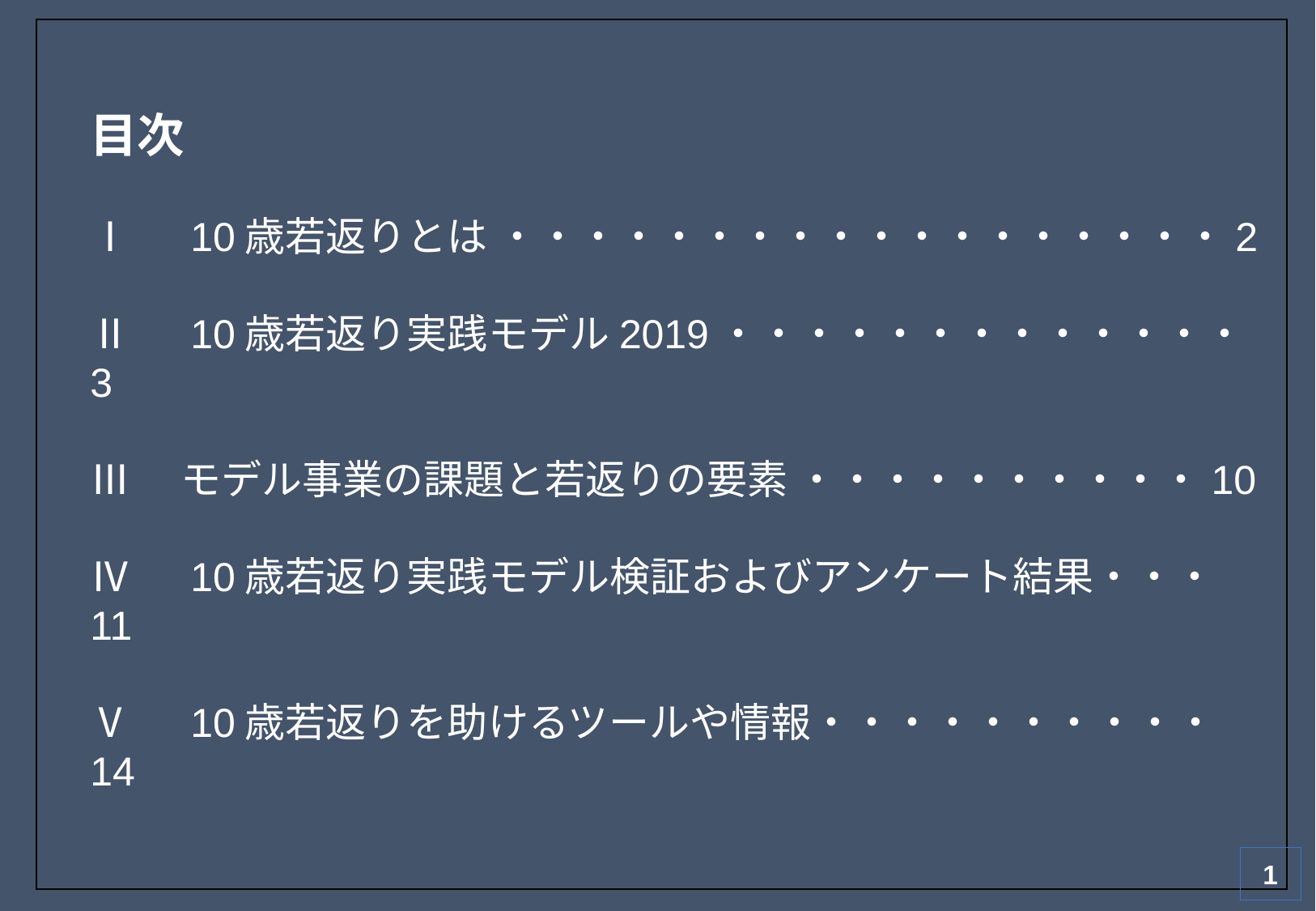

目次
Ⅰ　10歳若返りとは ・・・・・・・・・・・・・・・・・・2

Ⅱ　10歳若返り実践モデル2019・・・・・・・・・・・・・3

Ⅲ　モデル事業の課題と若返りの要素 ・・・・・・・・・・10

Ⅳ　10歳若返り実践モデル検証およびアンケート結果・・・11

Ⅴ　10歳若返りを助けるツールや情報・・・・・・・・・・14

1